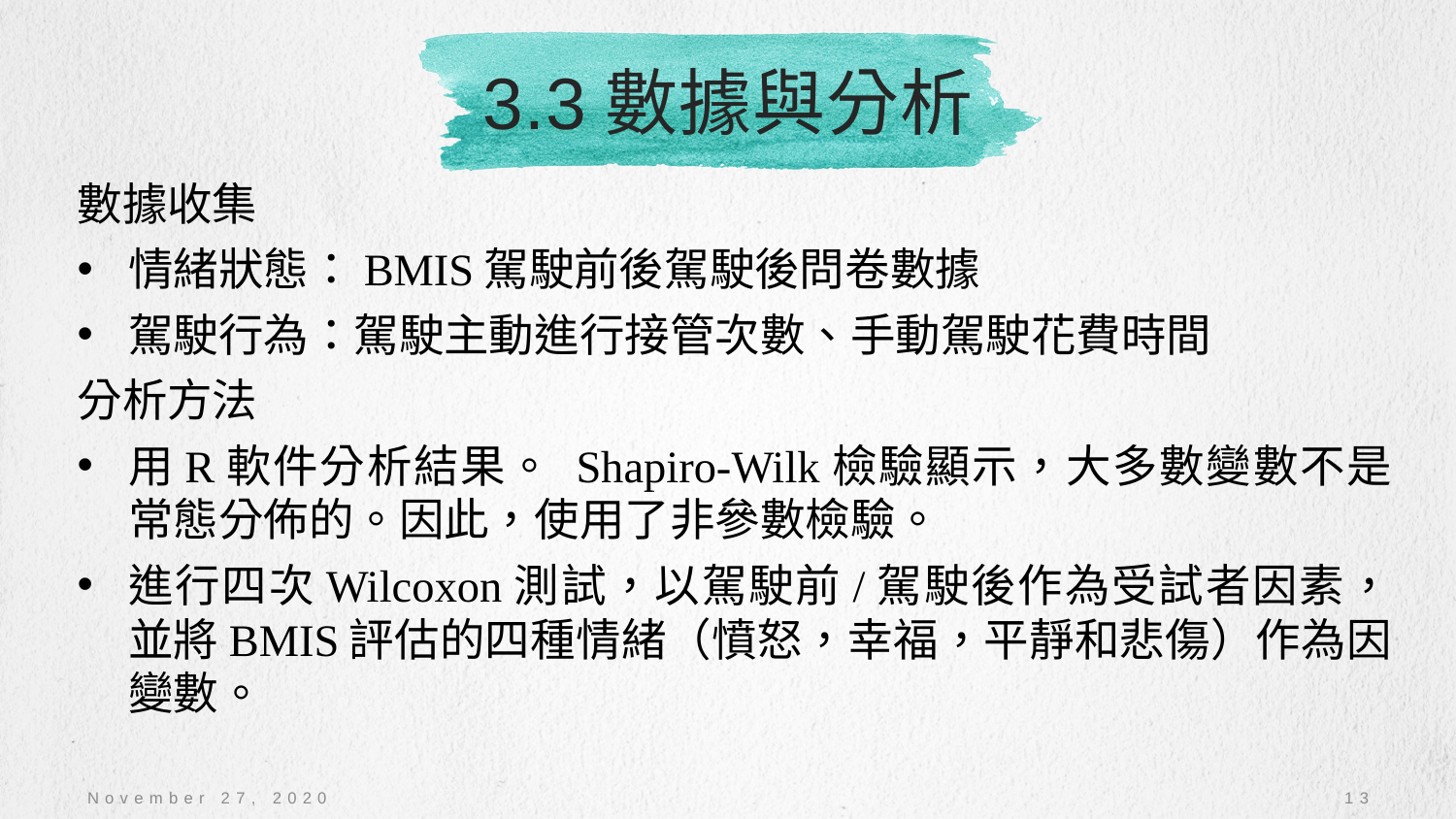

# 3.3數據與分析
數據收集
情緒狀態：BMIS駕駛前後駕駛後問卷數據
駕駛行為：駕駛主動進行接管次數、手動駕駛花費時間
分析方法
用R軟件分析結果。 Shapiro-Wilk檢驗顯示，大多數變數不是常態分佈的。因此，使用了非參數檢驗。
進行四次Wilcoxon測試，以駕駛前/駕駛後作為受試者因素，並將BMIS評估的四種情緒（憤怒，幸福，平靜和悲傷）作為因變數。

November 27, 2020
13